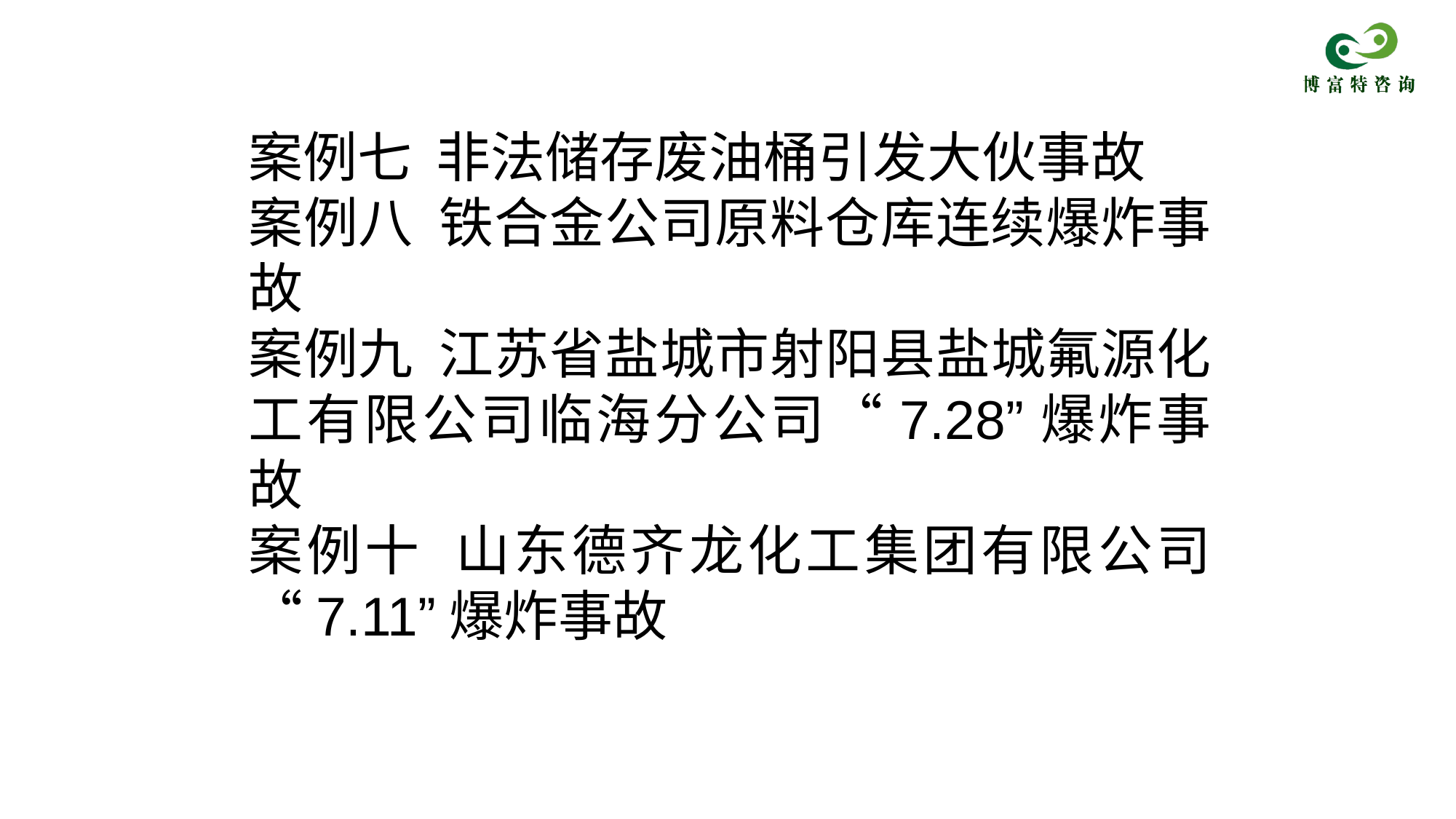

案例七  非法储存废油桶引发大伙事故
案例八  铁合金公司原料仓库连续爆炸事故
案例九  江苏省盐城市射阳县盐城氟源化工有限公司临海分公司“7.28”爆炸事故
案例十  山东德齐龙化工集团有限公司“7.11”爆炸事故